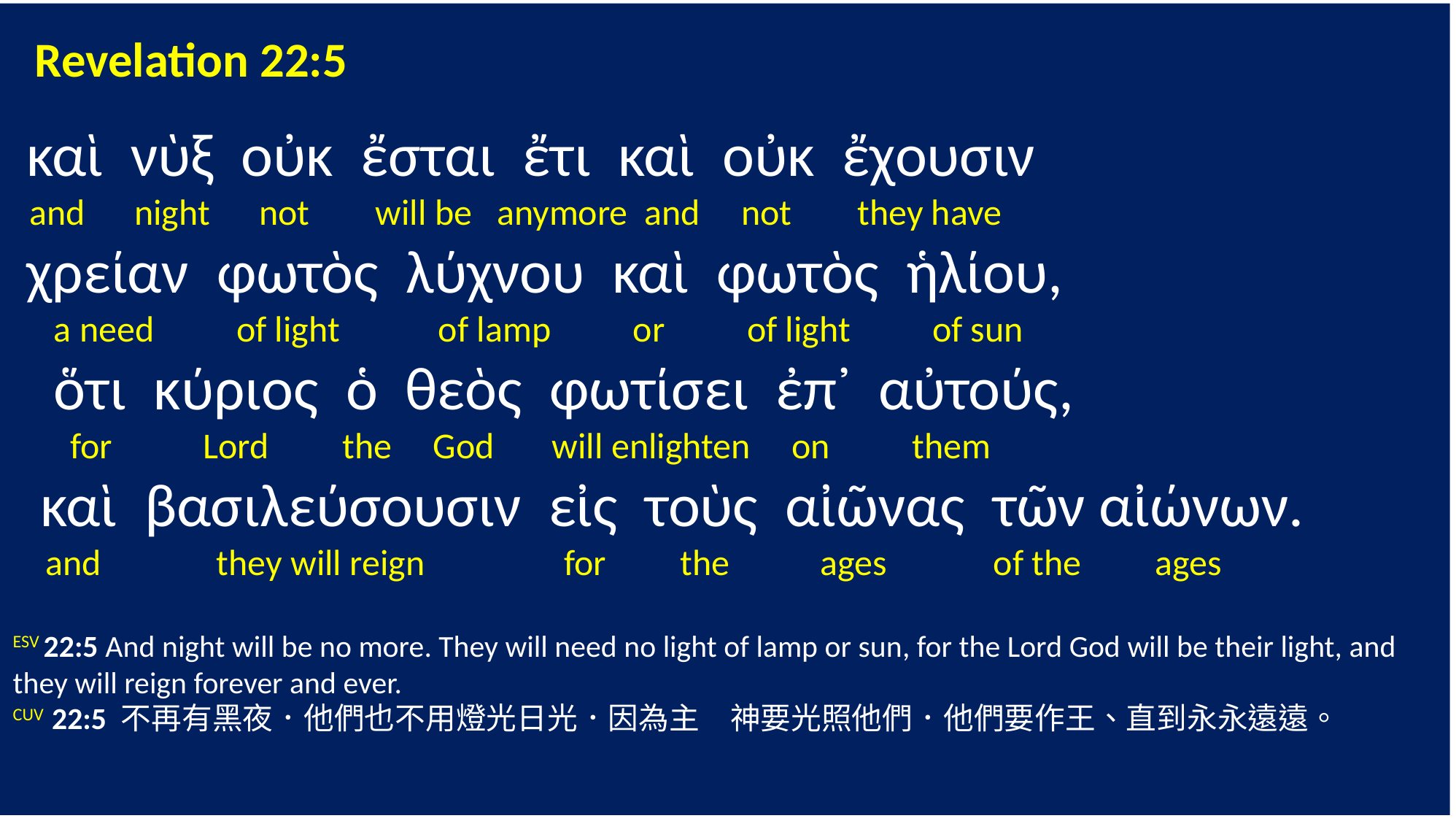

Revelation 22:5

 καὶ  νὺξ  οὐκ  ἔσται  ἔτι  καὶ  οὐκ  ἔχουσιν
  and      night      not        will be   anymore  and     not        they have
 χρείαν  φωτὸς  λύχνου  καὶ  φωτὸς  ἡλίου,
     a need          of light            of lamp          or          of light          of sun
   ὅτι  κύριος  ὁ  θεὸς  φωτίσει  ἐπ᾽  αὐτούς,
       for           Lord         the     God       will enlighten     on          them
  καὶ  βασιλεύσουσιν  εἰς  τοὺς  αἰῶνας  τῶν αἰώνων.
    and              they will reign                 for         the           ages             of the         ages

ESV 22:5 And night will be no more. They will need no light of lamp or sun, for the Lord God will be their light, and they will reign forever and ever.
CUV  22:5 不再有黑夜．他們也不用燈光日光．因為主　神要光照他們．他們要作王、直到永永遠遠。